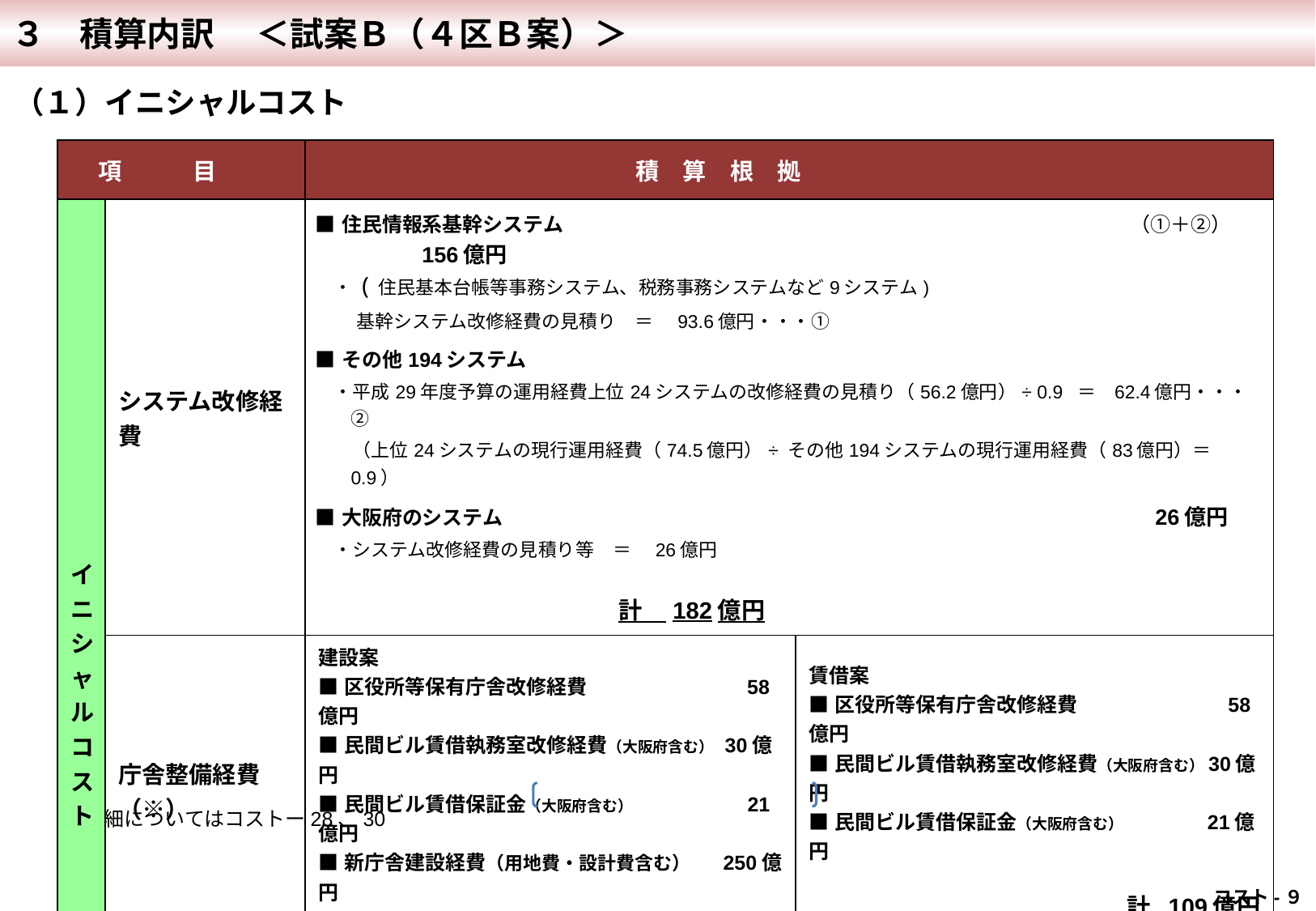

３　積算内訳　 ＜試案Ｂ（４区Ｂ案）＞
（１）イニシャルコスト
| 項　　　目 |  | 積　算　根　拠 |  |
| --- | --- | --- | --- |
| イニシャルコスト | システム改修経費 | ■住民情報系基幹システム　　　　　　　　　　　　　　　　　　　　　　　　　　　　（①＋②） 　　　 156億円 　・(住民基本台帳等事務システム、税務事務システムなど9システム) 　 基幹システム改修経費の見積り　＝　93.6億円・・・① ■その他194システム 　・平成29年度予算の運用経費上位24システムの改修経費の見積り（56.2億円）÷ 0.9 ＝ 62.4億円・・・② 　　（上位24システムの現行運用経費（74.5億円）÷ その他194システムの現行運用経費（83億円）＝　0.9） ■大阪府のシステム　　　　　　　　　　　　　　　 　　26億円 　・システム改修経費の見積り等　＝　26億円 　　　　　　　　　　　　　　　　　　　　　　　　　　　　　　　　　　　　　　　　　　　　　　　　　　　　　　　　　　　 計　182億円 |  |
|  | 庁舎整備経費（※） | 建設案 ■区役所等保有庁舎改修経費　　　　　　 58億円 ■民間ビル賃借執務室改修経費（大阪府含む） 30億円 ■民間ビル賃借保証金（大阪府含む）　　　　 21億円 ■新庁舎建設経費（用地費・設計費含む）　 250億円 計 359億円 | 賃借案 ■区役所等保有庁舎改修経費　　　　　　 58億円 ■民間ビル賃借執務室改修経費（大阪府含む）30億円 ■民間ビル賃借保証金（大阪府含む） 　 　　 21億円 計 109億円 |
|  | 移転経費 | ■移転を伴う対象職員数 ： 11,750人（特別区11,160人＋大阪府590人）　　　　 　 　　 　 計 　4.5億円 ・一人当たり移転経費（大阪市の過去の実績）：@15千円 ×110％× 11,750人　 　 194百万円 　 ・パソコン等移設単価（大阪市の単価）：@20千円 × 110％×11,750人　　　 　 　 　　 259百万円 |  |
|  | 一時保護所建設 経費 | ■１か所新たに建設　　　　第二区：591百万円　　　　　　　　　　　　　　　　　　　　　　　　　　　　 　 計　5.9億円 　　　　　　　　　　　　　　　　　　 定員：35名、整備面積1,180㎡ |  |

※詳細についてはコストー28、30参照
コスト-９